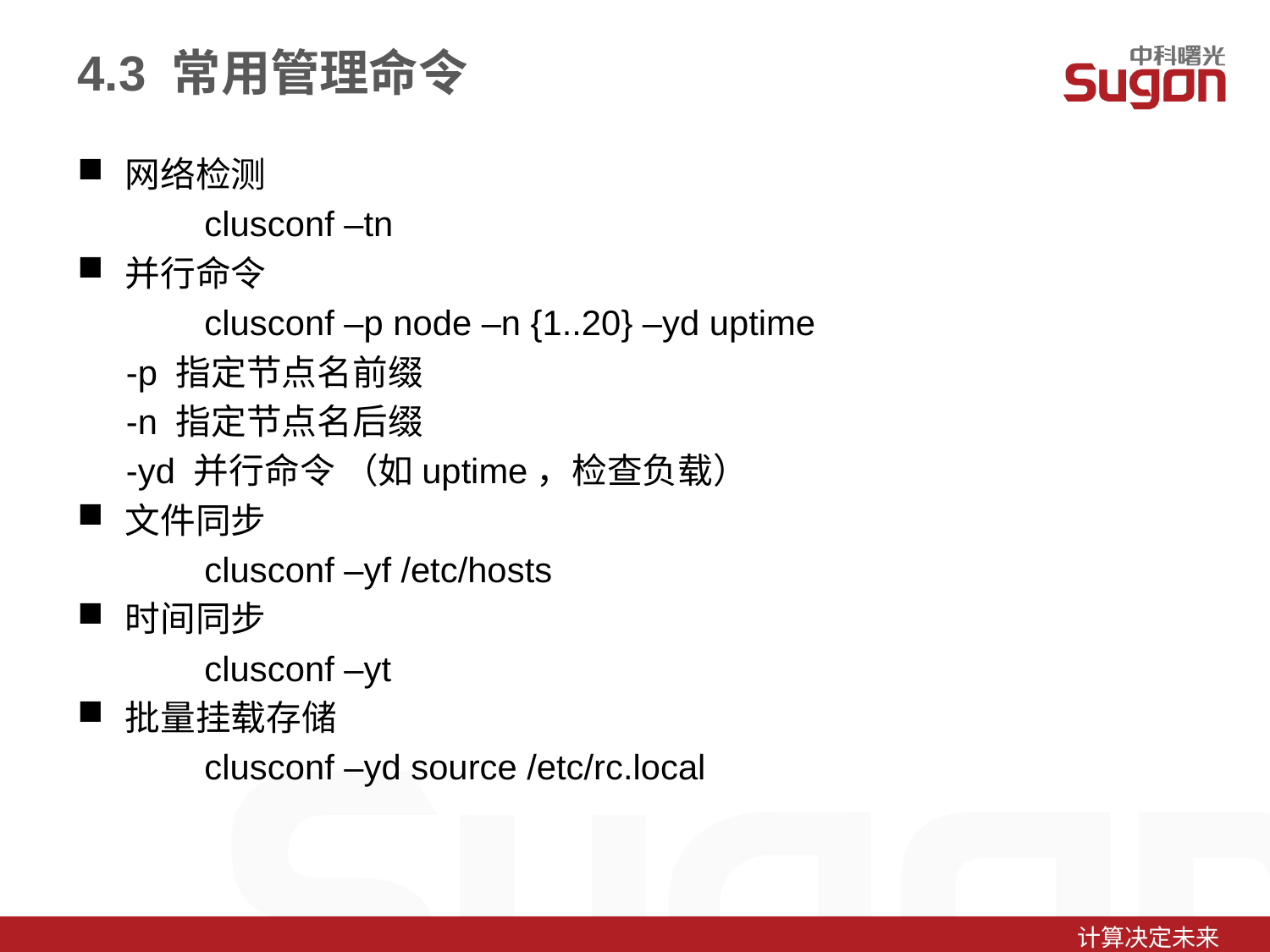

4.3 常用管理命令
网络检测
	clusconf –tn
并行命令
	clusconf –p node –n {1..20} –yd uptime
     -p 指定节点名前缀
     -n 指定节点名后缀
     -yd 并行命令 （如uptime，检查负载）
文件同步
	clusconf –yf /etc/hosts
时间同步
	clusconf –yt
批量挂载存储
	clusconf –yd source /etc/rc.local